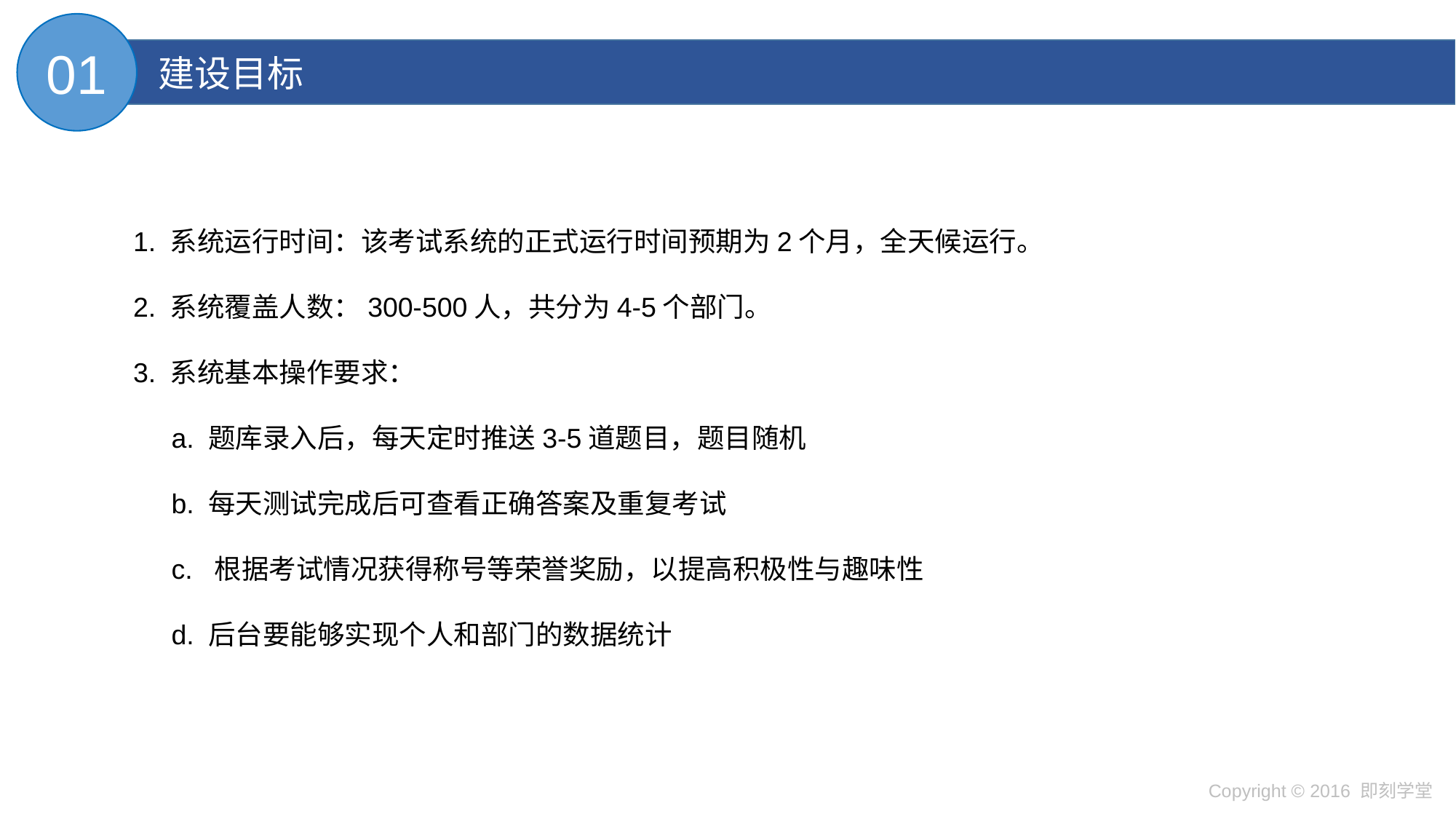

01
  建设目标
1. 系统运行时间：该考试系统的正式运行时间预期为2个月，全天候运行。
2. 系统覆盖人数：300-500人，共分为4-5个部门。
3. 系统基本操作要求：
     a. 题库录入后，每天定时推送3-5道题目，题目随机
     b. 每天测试完成后可查看正确答案及重复考试
     c.  根据考试情况获得称号等荣誉奖励，以提高积极性与趣味性
     d. 后台要能够实现个人和部门的数据统计
Copyright © 2016 即刻学堂